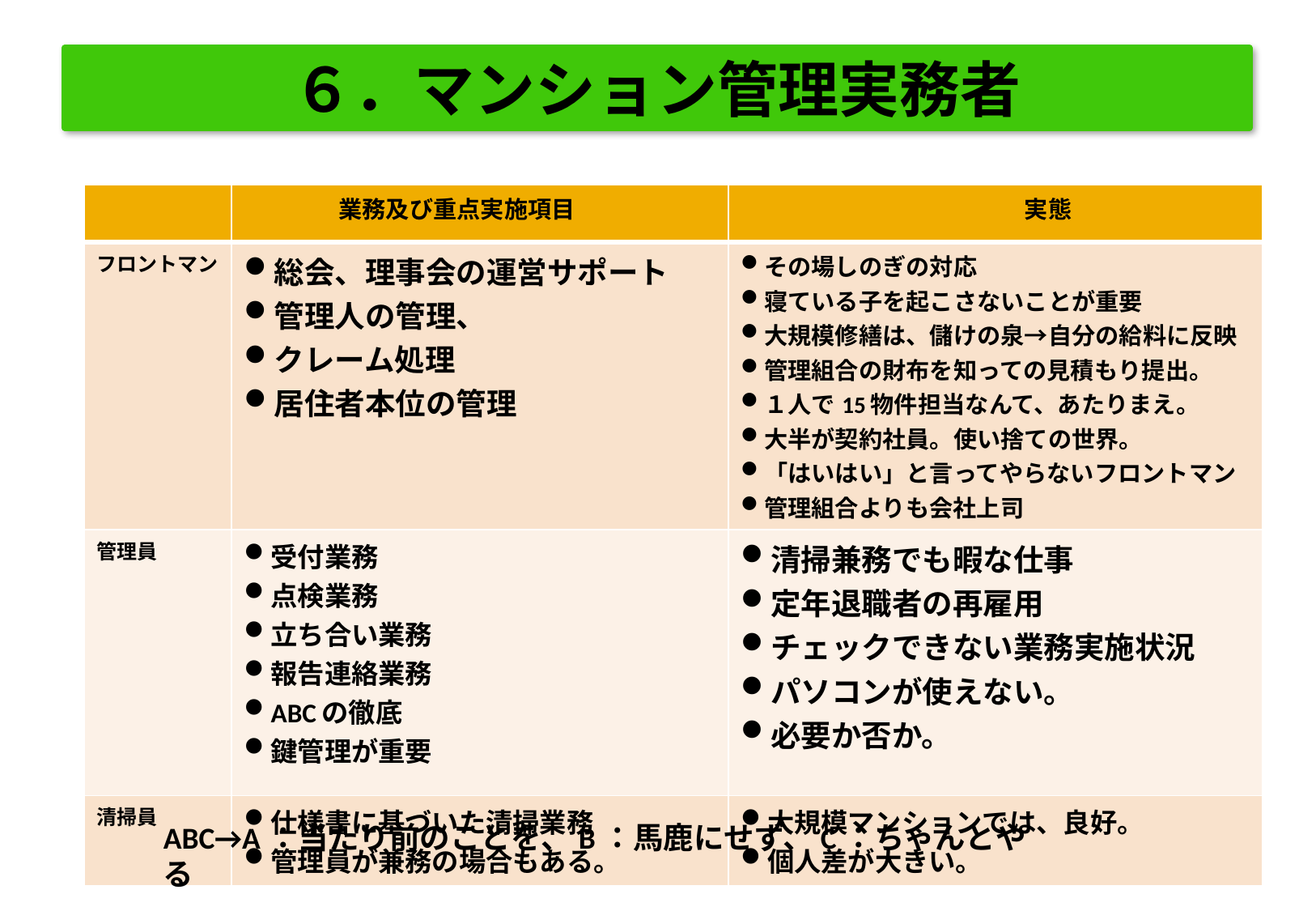

６．マンション管理実務者
|  | 業務及び重点実施項目 | 実態 |
| --- | --- | --- |
| フロントマン | 総会、理事会の運営サポート 管理人の管理、 クレーム処理 居住者本位の管理 | その場しのぎの対応 寝ている子を起こさないことが重要 大規模修繕は、儲けの泉→自分の給料に反映 管理組合の財布を知っての見積もり提出。 １人で15物件担当なんて、あたりまえ。 大半が契約社員。使い捨ての世界。 「はいはい」と言ってやらないフロントマン 管理組合よりも会社上司 |
| 管理員 | 受付業務 点検業務 立ち合い業務 報告連絡業務 ABCの徹底 鍵管理が重要 | 清掃兼務でも暇な仕事 定年退職者の再雇用 チェックできない業務実施状況 パソコンが使えない。 必要か否か。 |
| 清掃員 | 仕様書に基づいた清掃業務 管理員が兼務の場合もある。 | 大規模マンションでは、良好。 個人差が大きい。 |
ABC→A：当たり前のことを、B：馬鹿にせず、C：ちゃんとやる